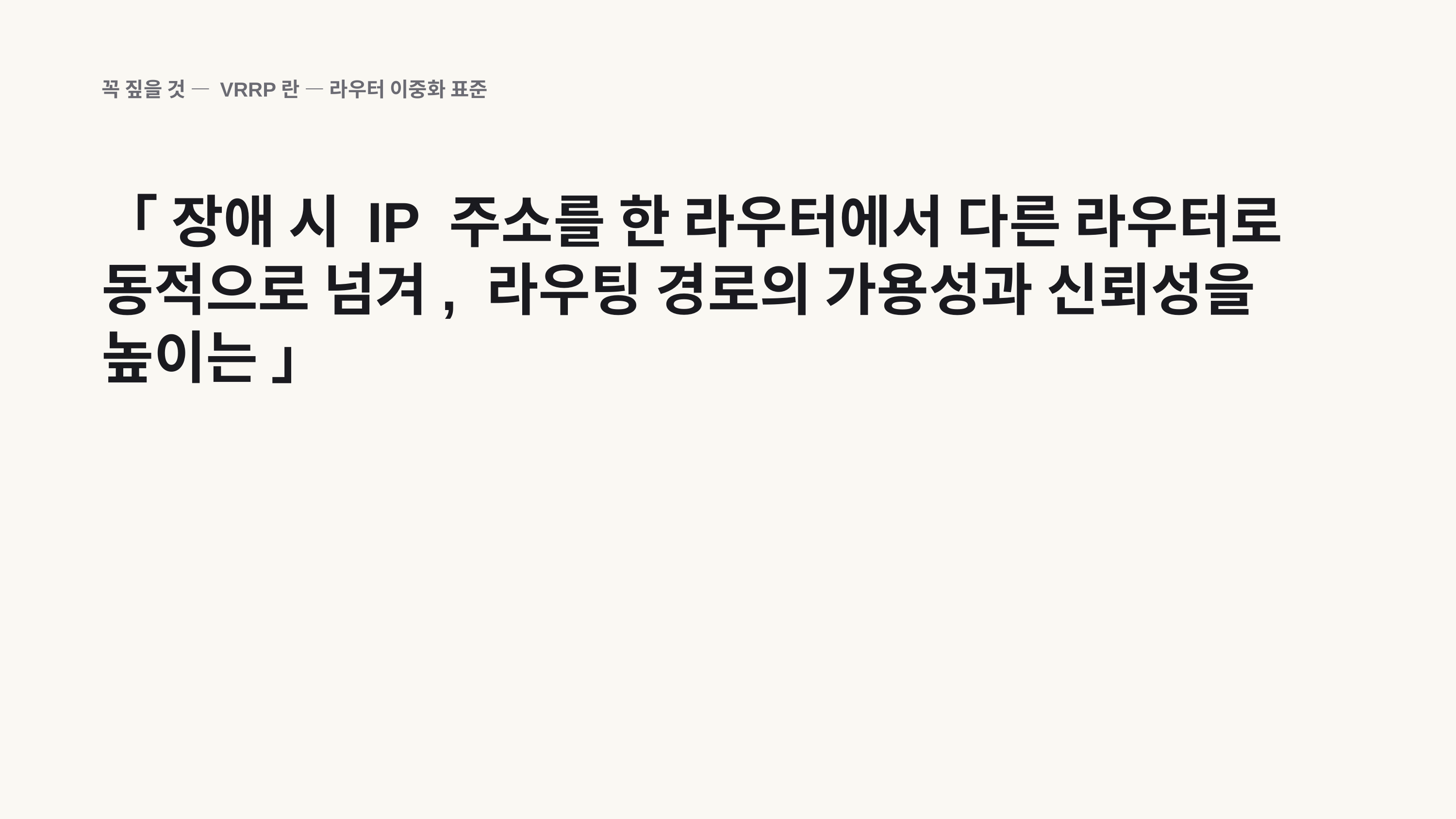

꼭 짚을 것 — VRRP란 — 라우터 이중화 표준
「 장애 시 IP 주소를 한 라우터에서 다른 라우터로 동적으로 넘겨, 라우팅 경로의 가용성과 신뢰성을 높이는 」